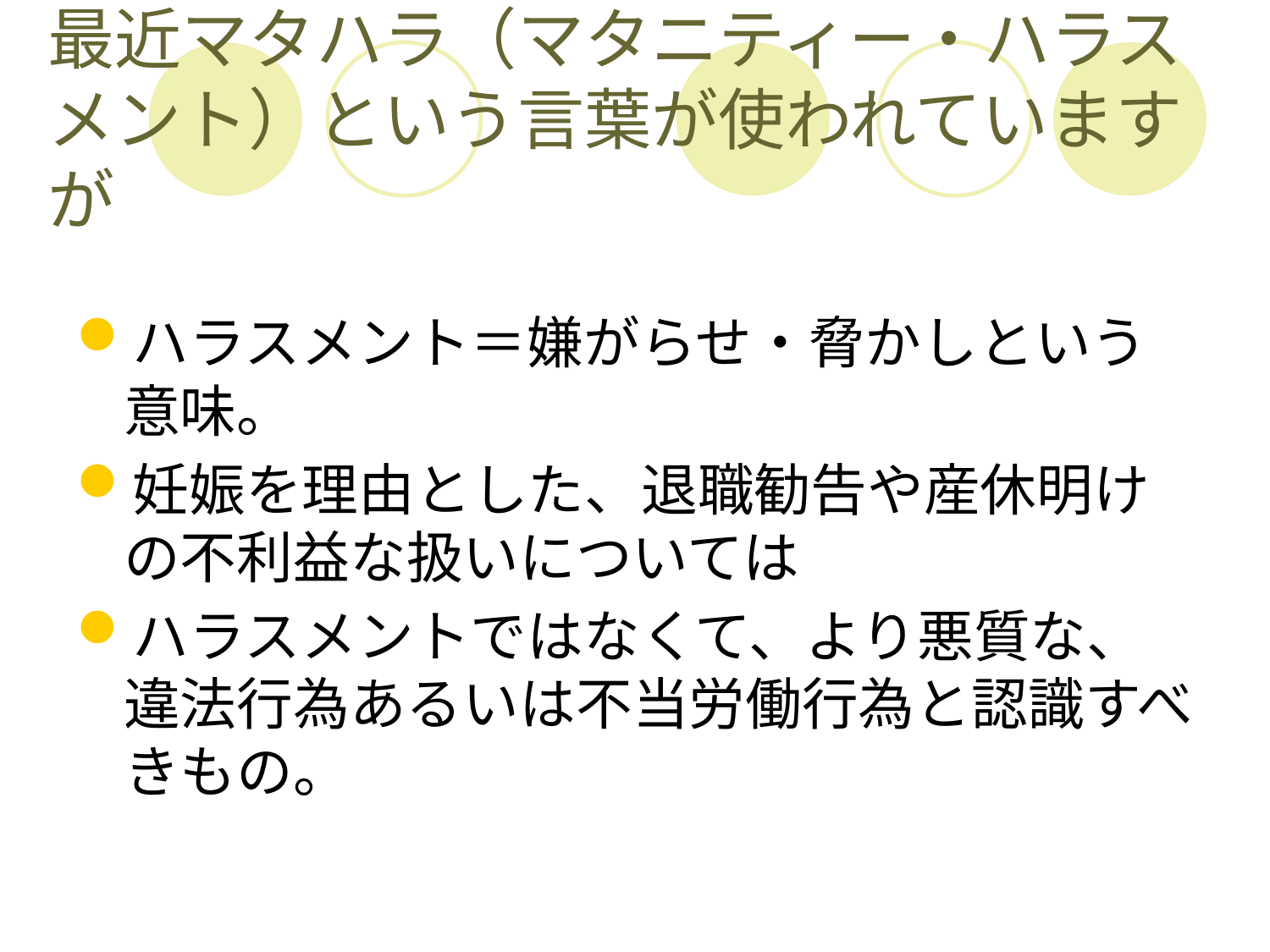

# 最近マタハラ（マタニティー・ハラスメント）という言葉が使われていますが

ハラスメント＝嫌がらせ・脅かしという意味。
妊娠を理由とした、退職勧告や産休明けの不利益な扱いについては
ハラスメントではなくて、より悪質な、違法行為あるいは不当労働行為と認識すべきもの。